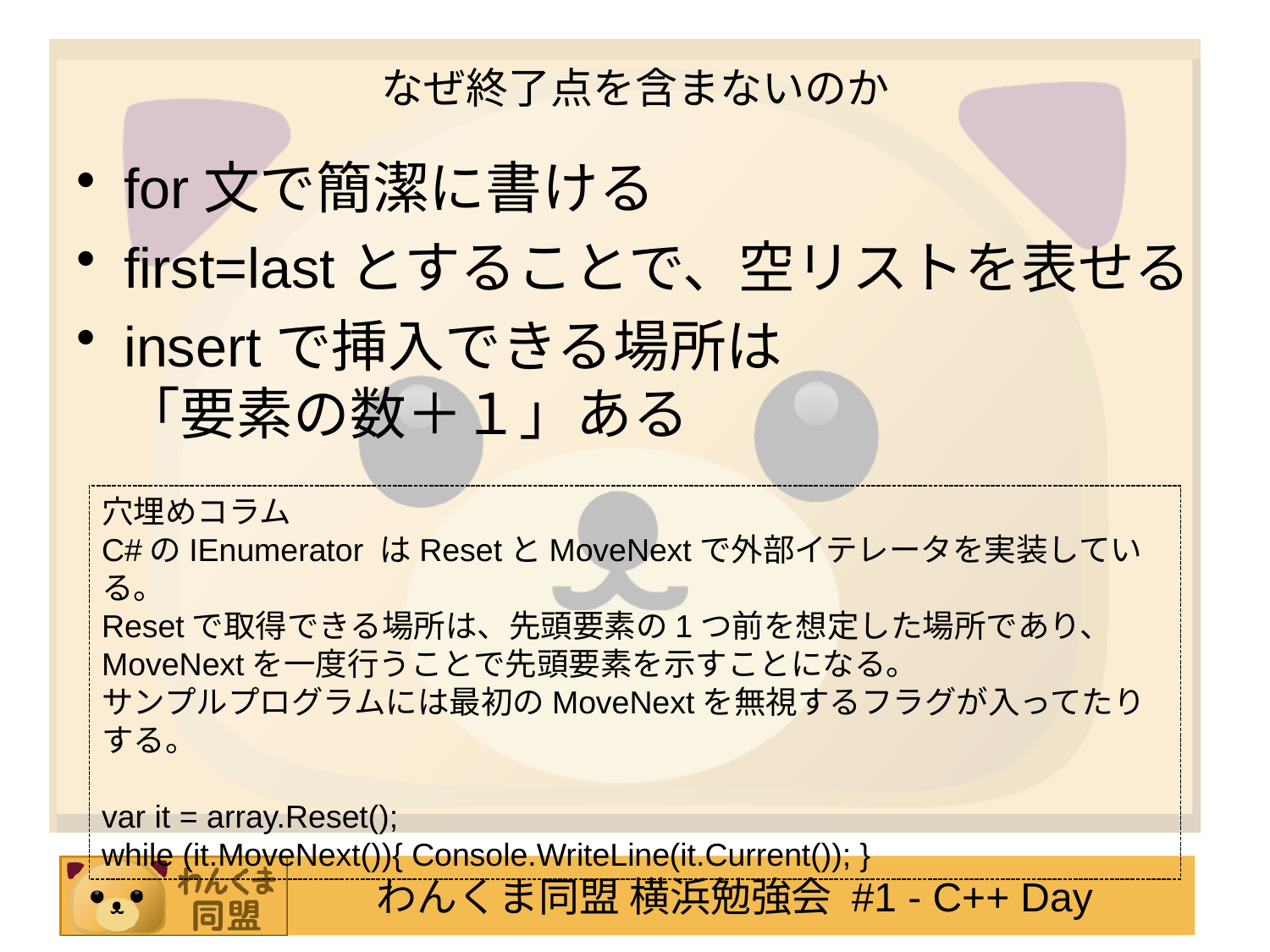

# なぜ終了点を含まないのか
for文で簡潔に書ける
first=lastとすることで、空リストを表せる
insertで挿入できる場所は
「要素の数＋１」ある

穴埋めコラム
C#のIEnumerator はResetとMoveNextで外部イテレータを実装している。
Resetで取得できる場所は、先頭要素の1つ前を想定した場所であり、
MoveNextを一度行うことで先頭要素を示すことになる。
サンプルプログラムには最初のMoveNextを無視するフラグが入ってたりする。

var it = array.Reset();
while (it.MoveNext()){ Console.WriteLine(it.Current()); }